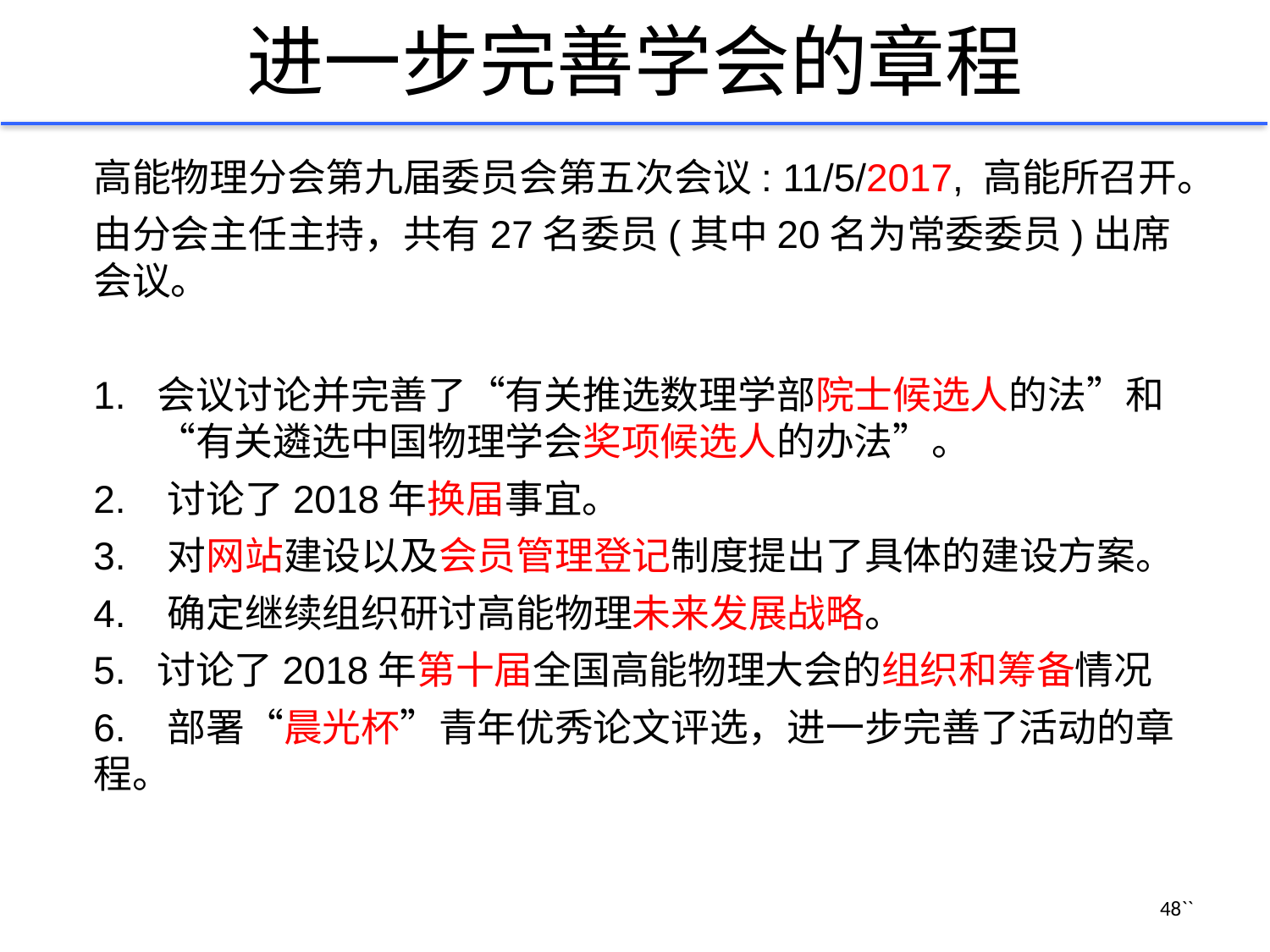

进一步完善学会的章程
高能物理分会第九届委员会第五次会议: 11/5/2017, 高能所召开。
由分会主任主持，共有27名委员(其中20名为常委委员)出席会议。

会议讨论并完善了“有关推选数理学部院士候选人的法”和“有关遴选中国物理学会奖项候选人的办法”。
2.   讨论了2018年换届事宜。
3.   对网站建设以及会员管理登记制度提出了具体的建设方案。
4.   确定继续组织研讨高能物理未来发展战略。
讨论了2018年第十届全国高能物理大会的组织和筹备情况
6.   部署“晨光杯”青年优秀论文评选，进一步完善了活动的章程。
48``